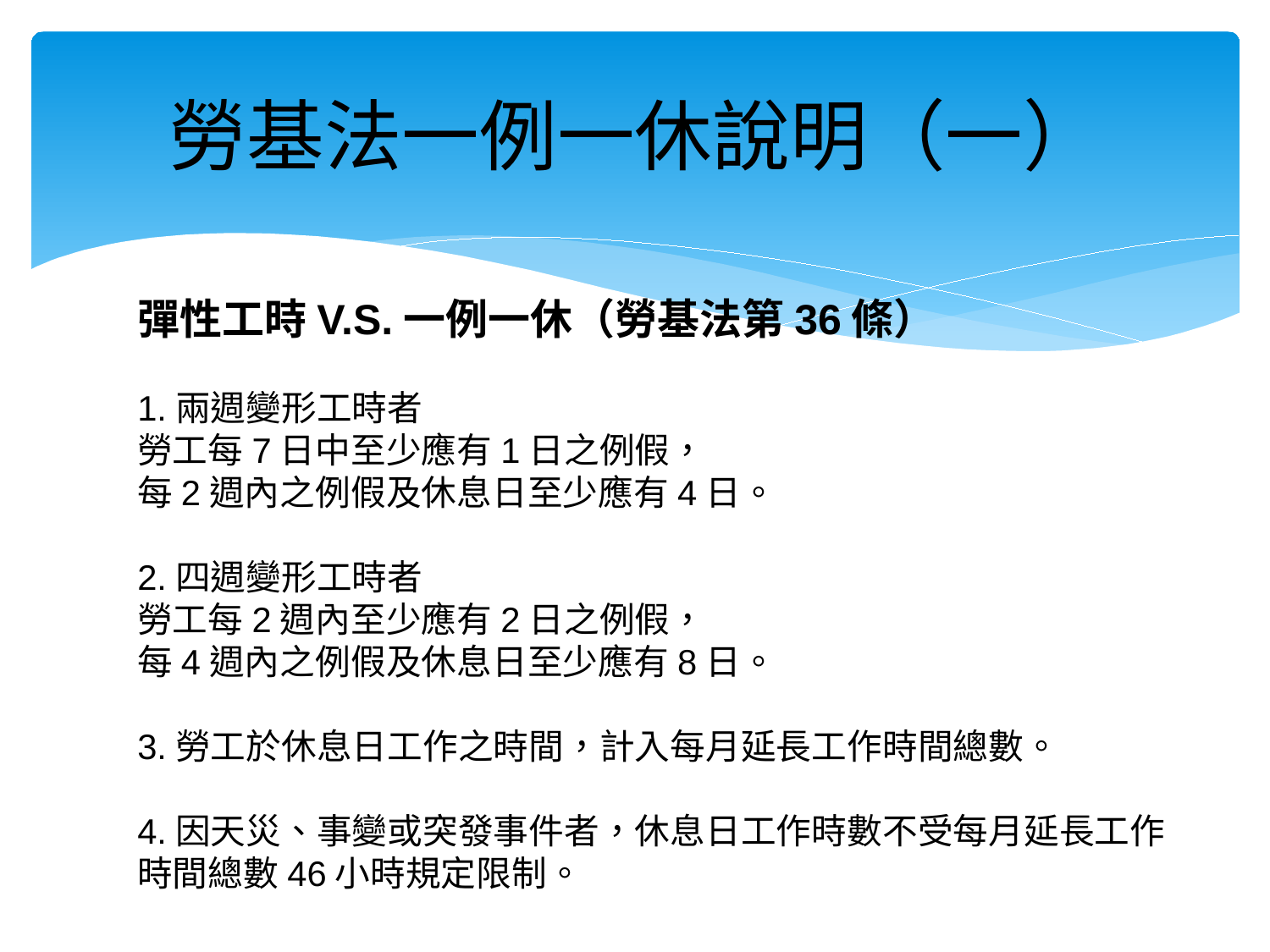

# 勞基法一例一休說明（一）
彈性工時V.S.一例一休（勞基法第36條）

1.兩週變形工時者
勞工每7日中至少應有1日之例假，
每2週內之例假及休息日至少應有4日。

2.四週變形工時者
勞工每2週內至少應有2日之例假，
每4週內之例假及休息日至少應有8日。

3.勞工於休息日工作之時間，計入每月延長工作時間總數。

4.因天災、事變或突發事件者，休息日工作時數不受每月延長工作時間總數46小時規定限制。